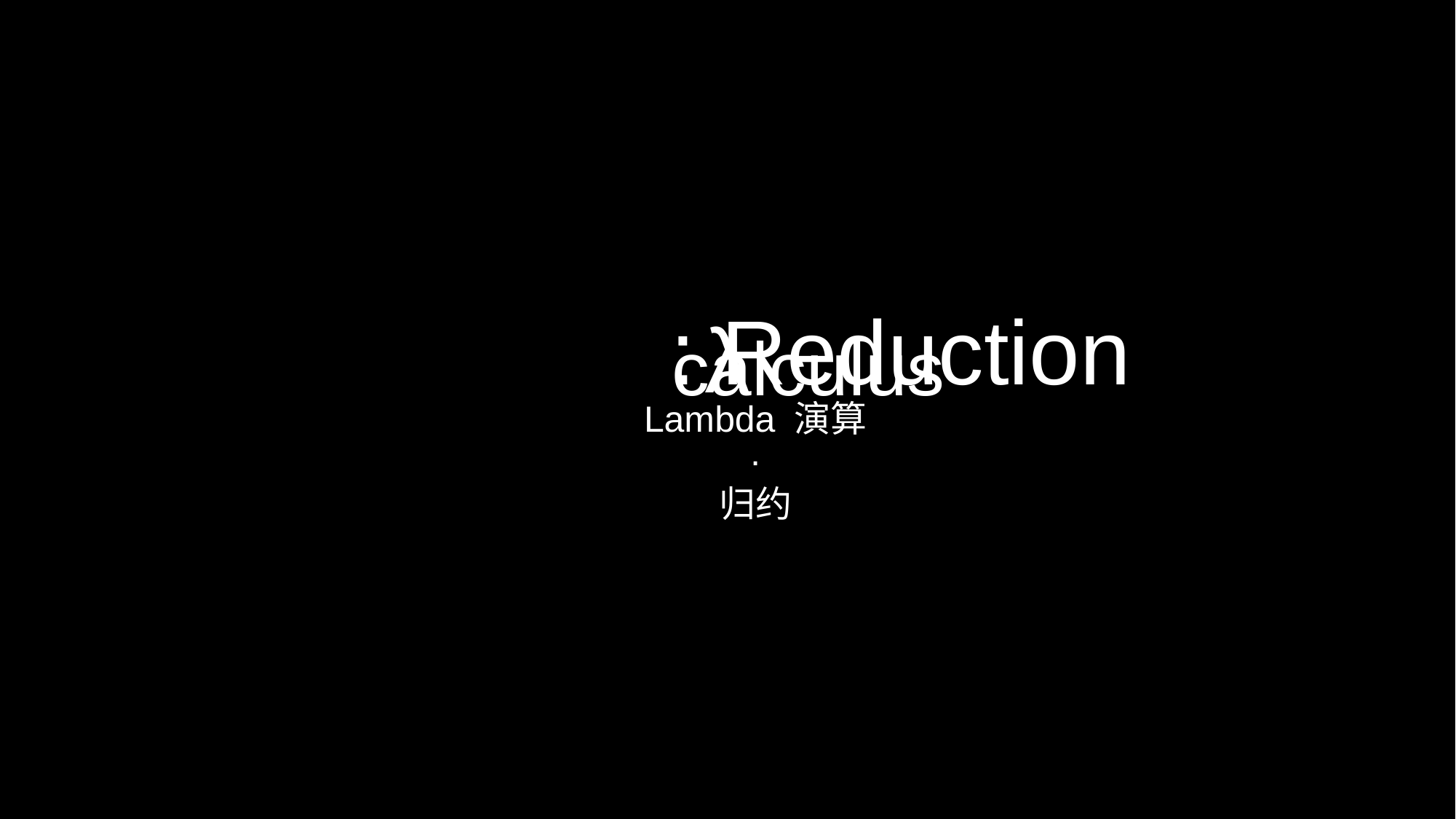

# λ
: Reduction
calculus
Lambda 演算

·
归约